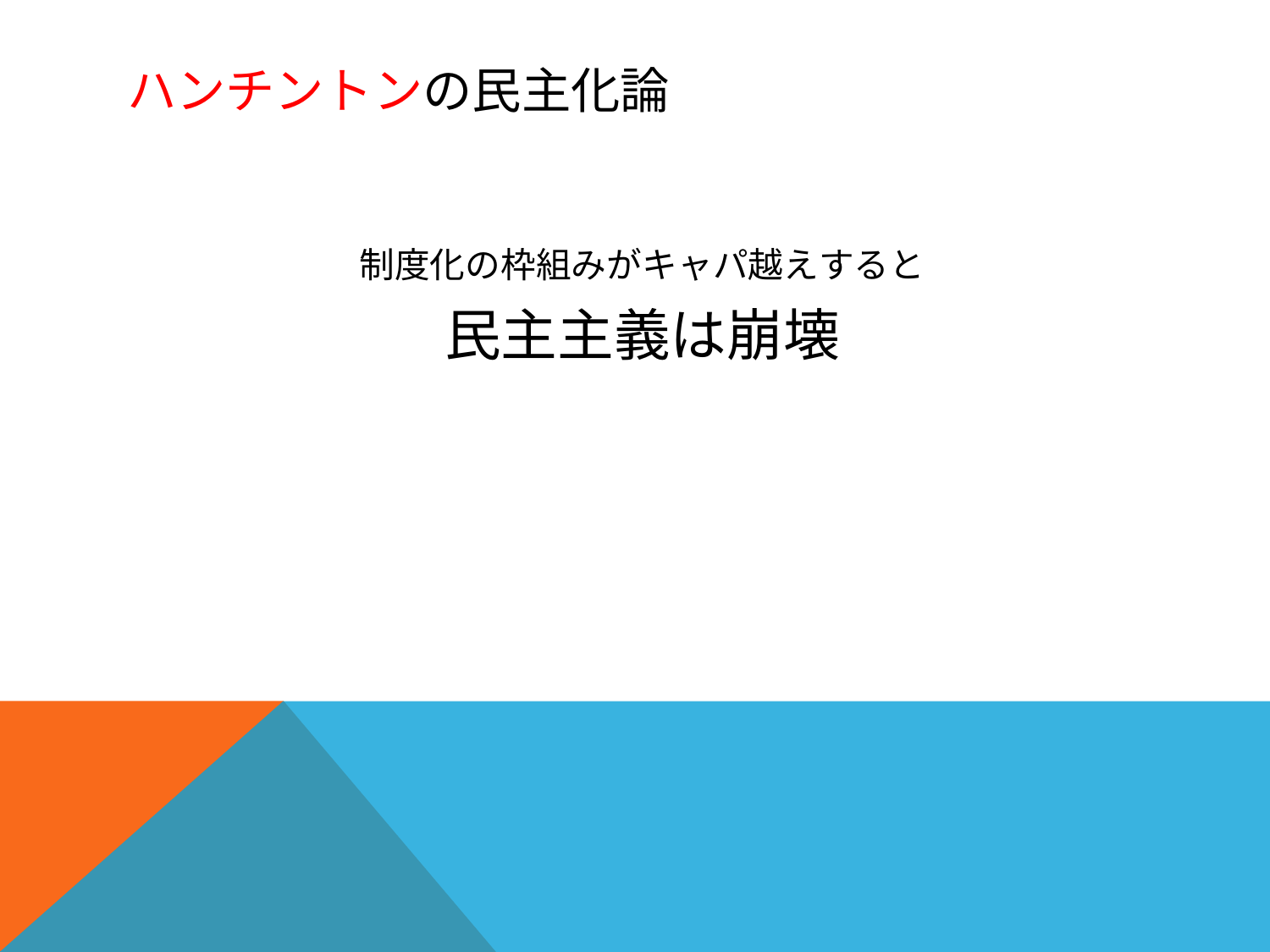

# ハンチントンの民主化論
制度化の枠組みがキャパ越えすると
民主主義は崩壊